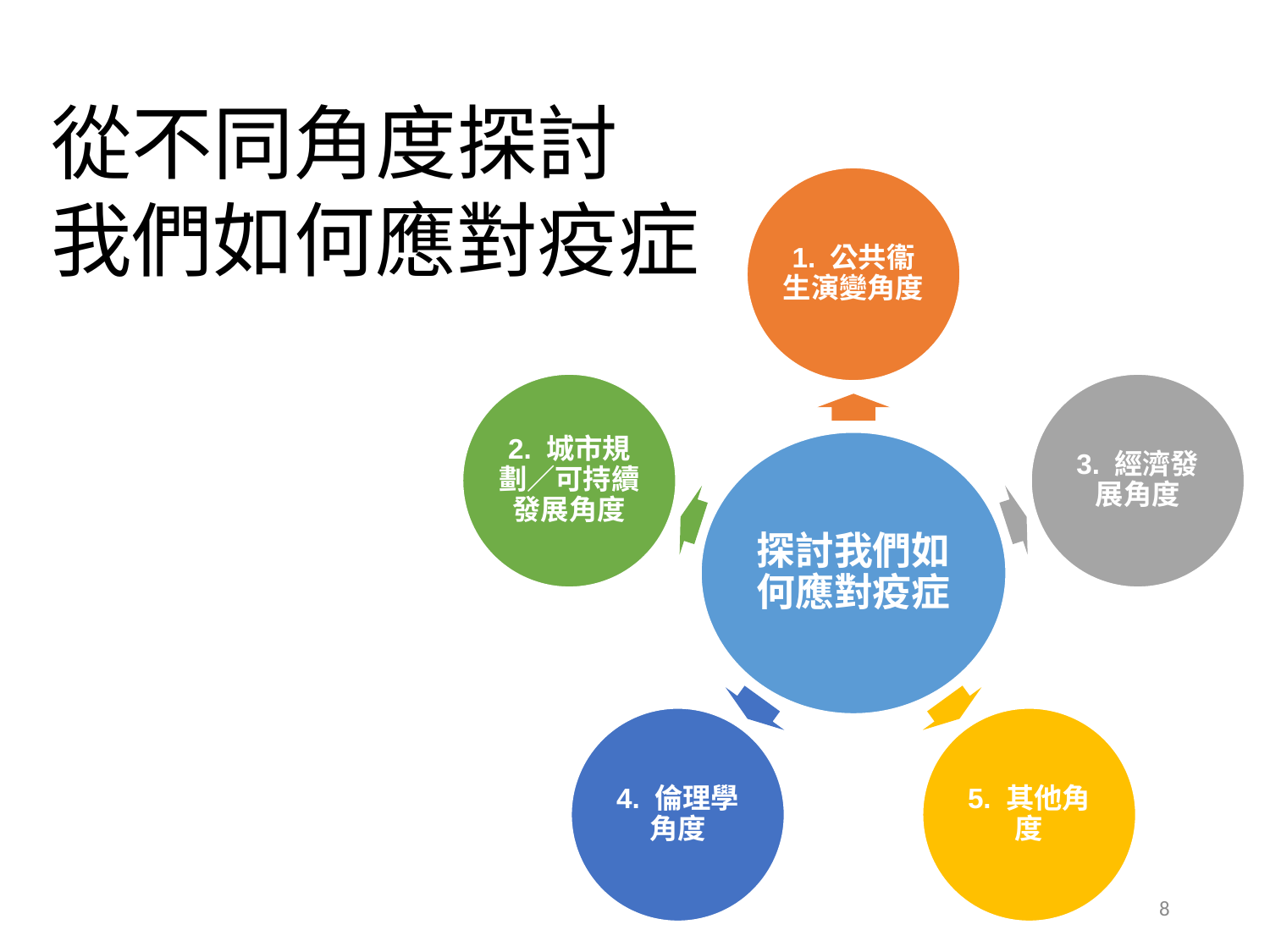

從不同角度探討
我們如何應對疫症
探討我們如何應對疫症

1. 公共衞生演變角度

3. 經濟發展角度

5. 其他角度

4. 倫理學 角度

2. 城市規劃／可持續發展角度
8